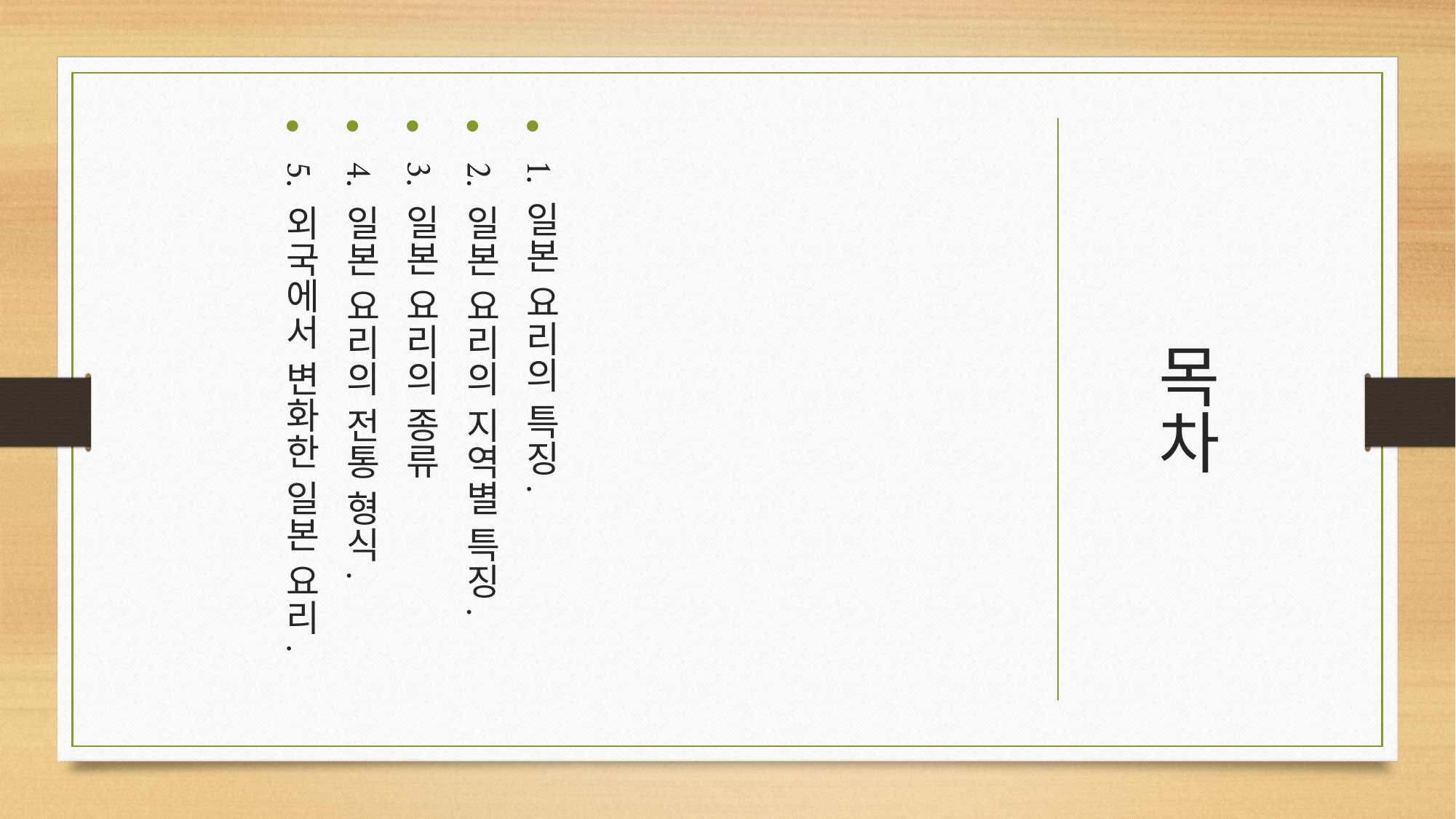

# 목차
1. 일본 요리의 특징.
2. 일본 요리의 지역별 특징.
3. 일본 요리의 종류
4. 일본 요리의 전통 형식.
5. 외국에서 변화한 일본 요리.